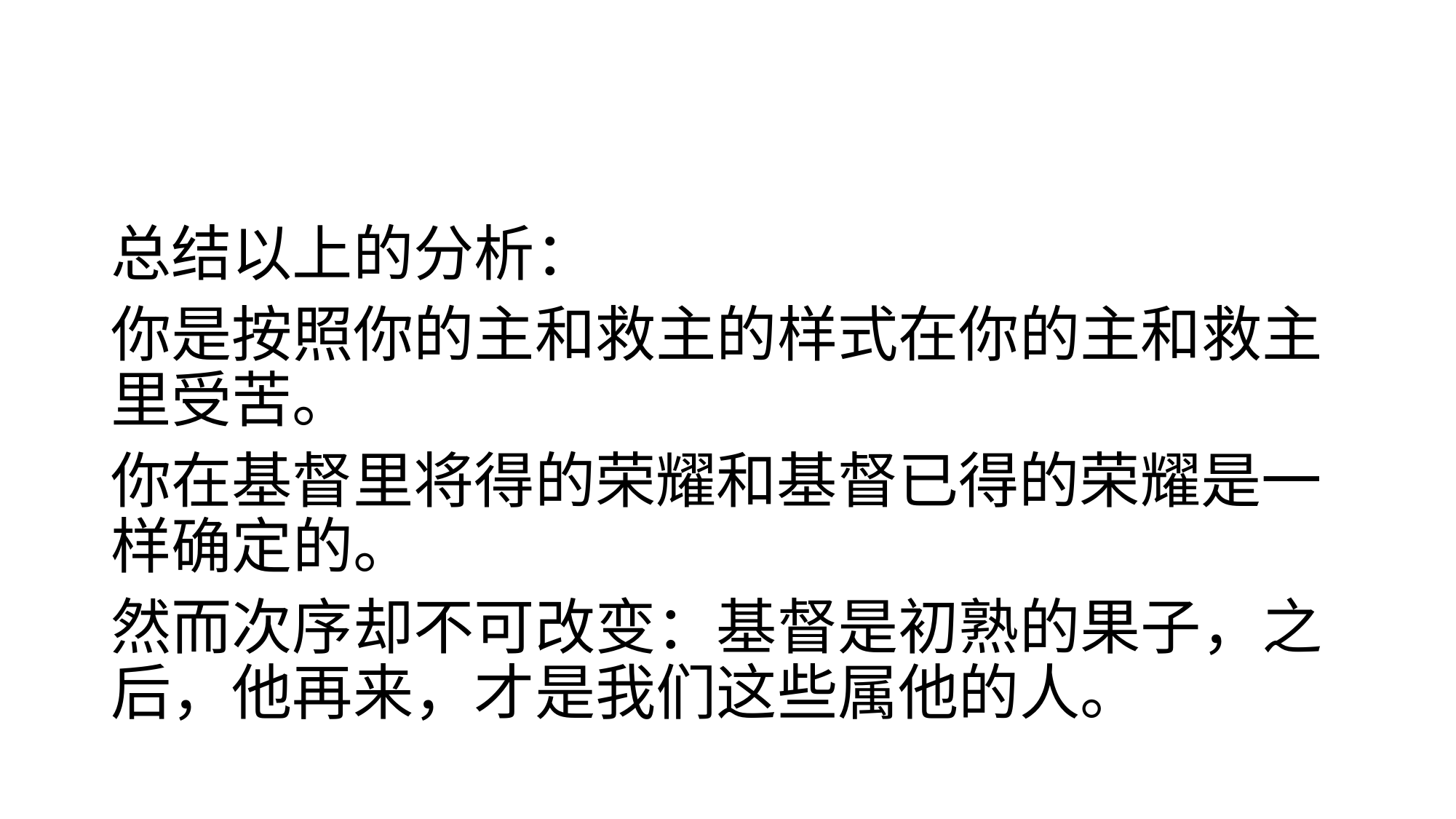

#
总结以上的分析：
你是按照你的主和救主的样式在你的主和救主里受苦。
你在基督里将得的荣耀和基督已得的荣耀是一样确定的。
然而次序却不可改变：基督是初熟的果子，之后，他再来，才是我们这些属他的人。